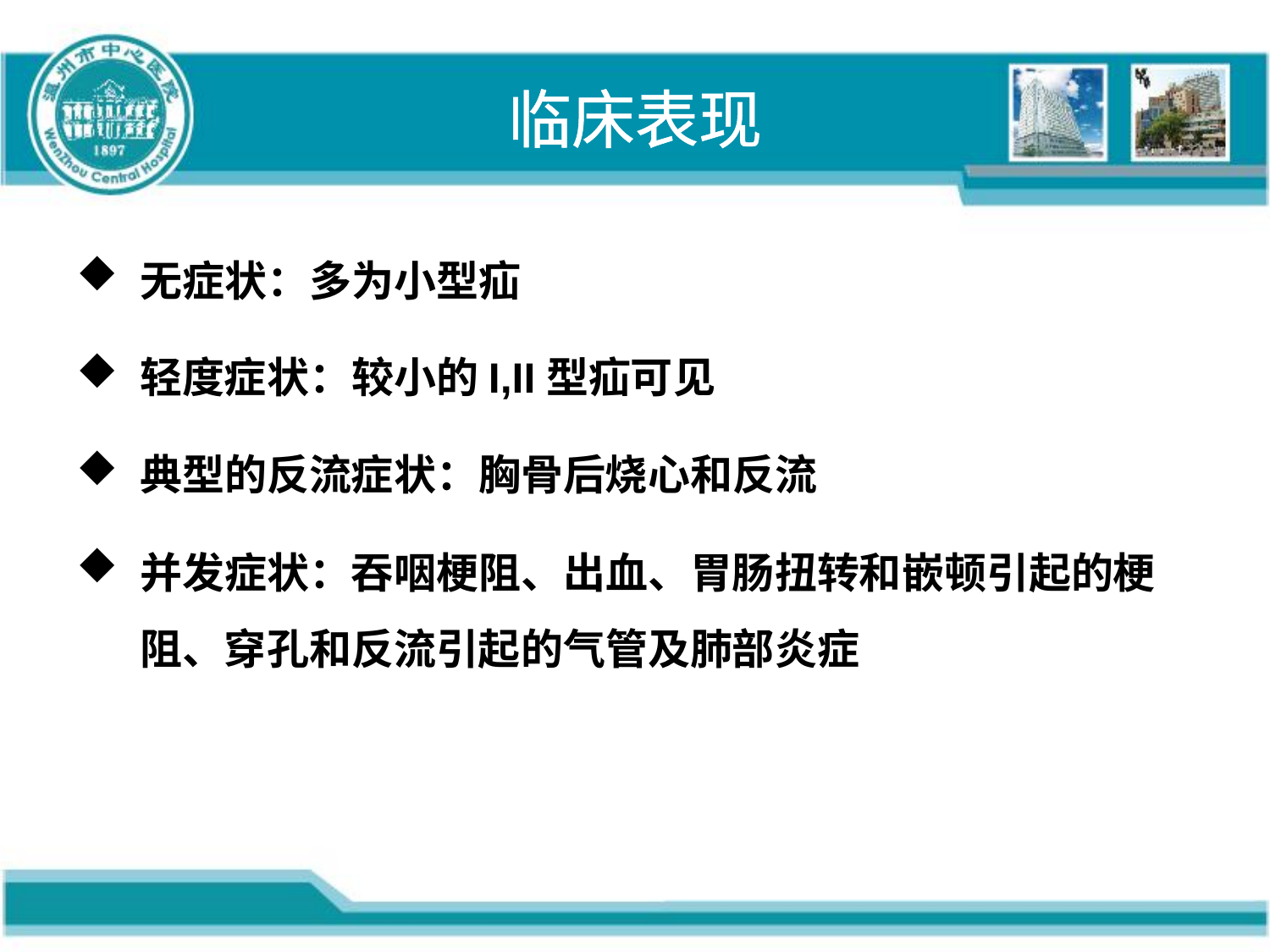

# 临床表现
无症状：多为小型疝
轻度症状：较小的I,II型疝可见
典型的反流症状：胸骨后烧心和反流
并发症状：吞咽梗阻、出血、胃肠扭转和嵌顿引起的梗阻、穿孔和反流引起的气管及肺部炎症